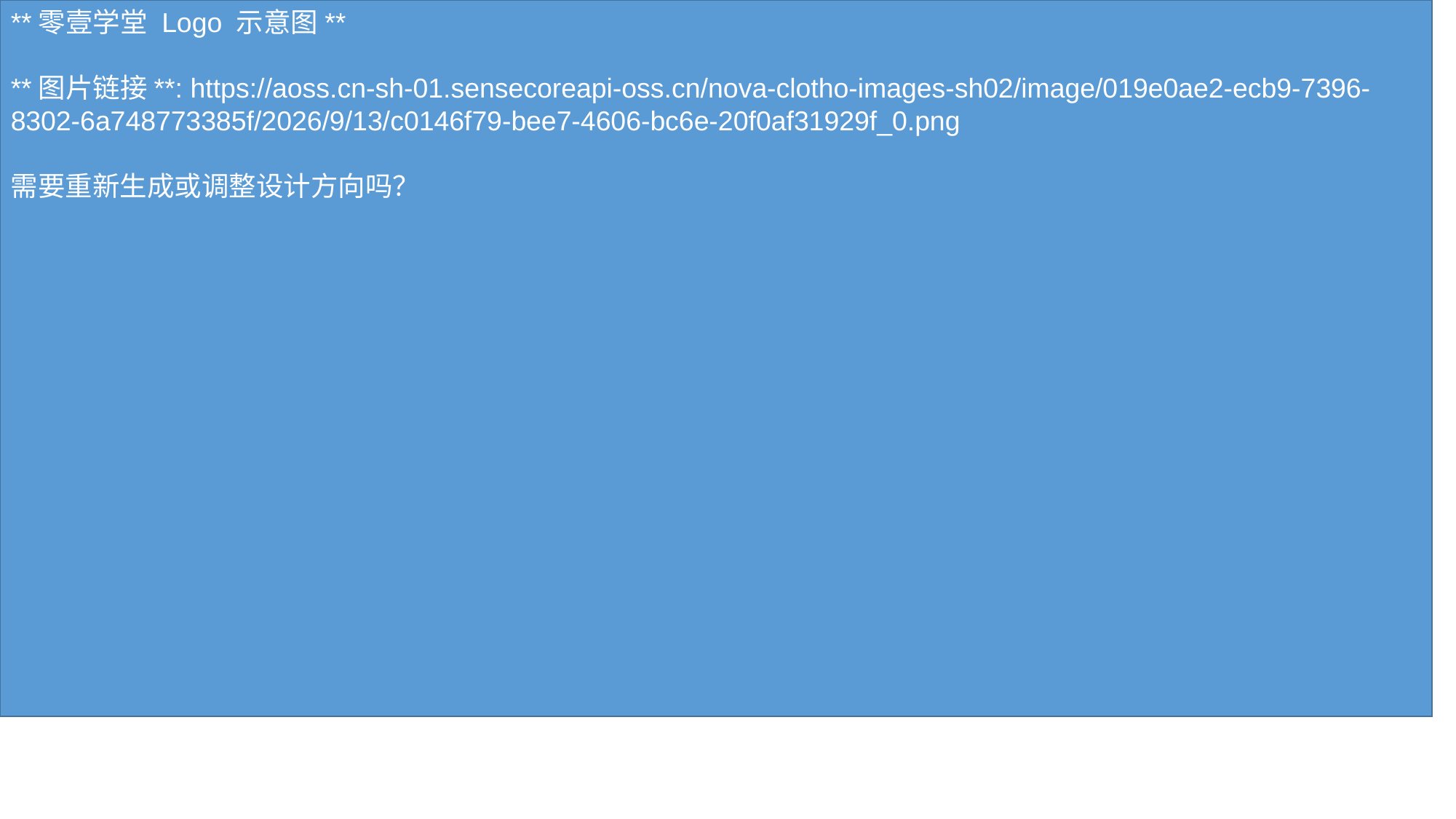

**零壹学堂 Logo 示意图**
**图片链接**: https://aoss.cn-sh-01.sensecoreapi-oss.cn/nova-clotho-images-sh02/image/019e0ae2-ecb9-7396-8302-6a748773385f/2026/9/13/c0146f79-bee7-4606-bc6e-20f0af31929f_0.png
需要重新生成或调整设计方向吗？
#